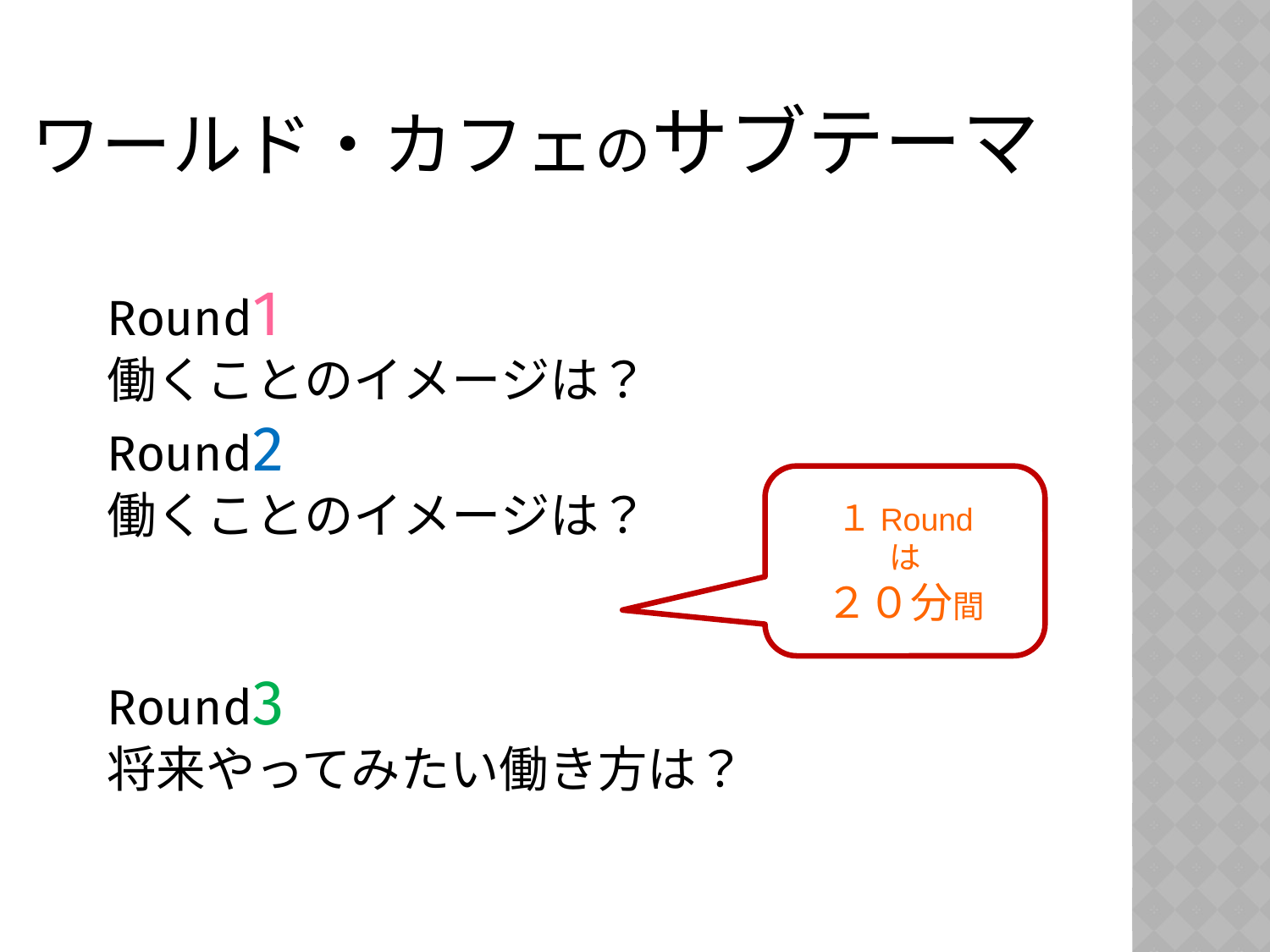

# ワールド・カフェのサブテーマ
Round1
働くことのイメージは？
Round2
働くことのイメージは？

Round3
将来やってみたい働き方は？
１Round
は
２０分間